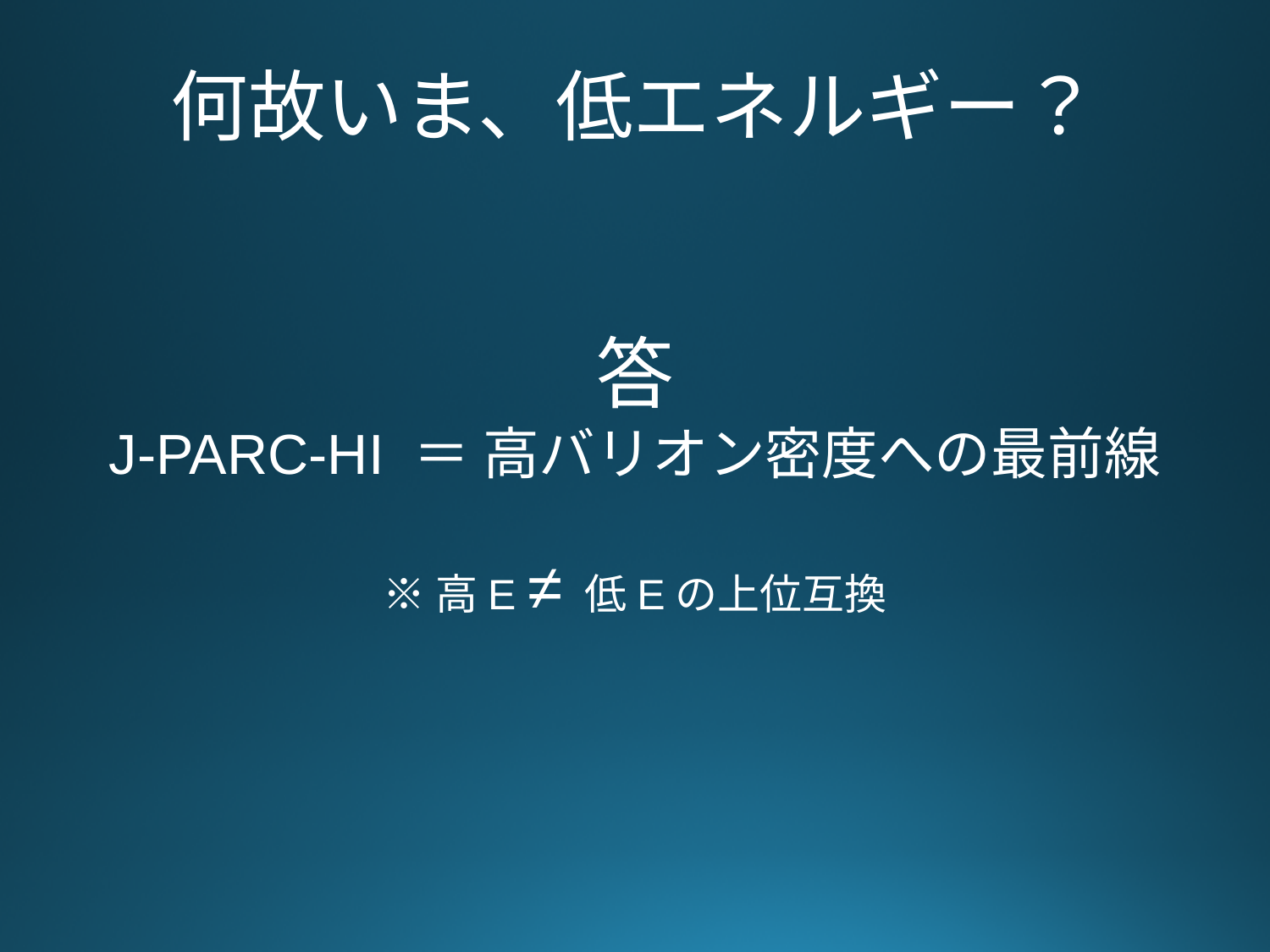

# 何故いま、低エネルギー？
答
J-PARC-HI ＝ 高バリオン密度への最前線
※高E ≠ 低Eの上位互換